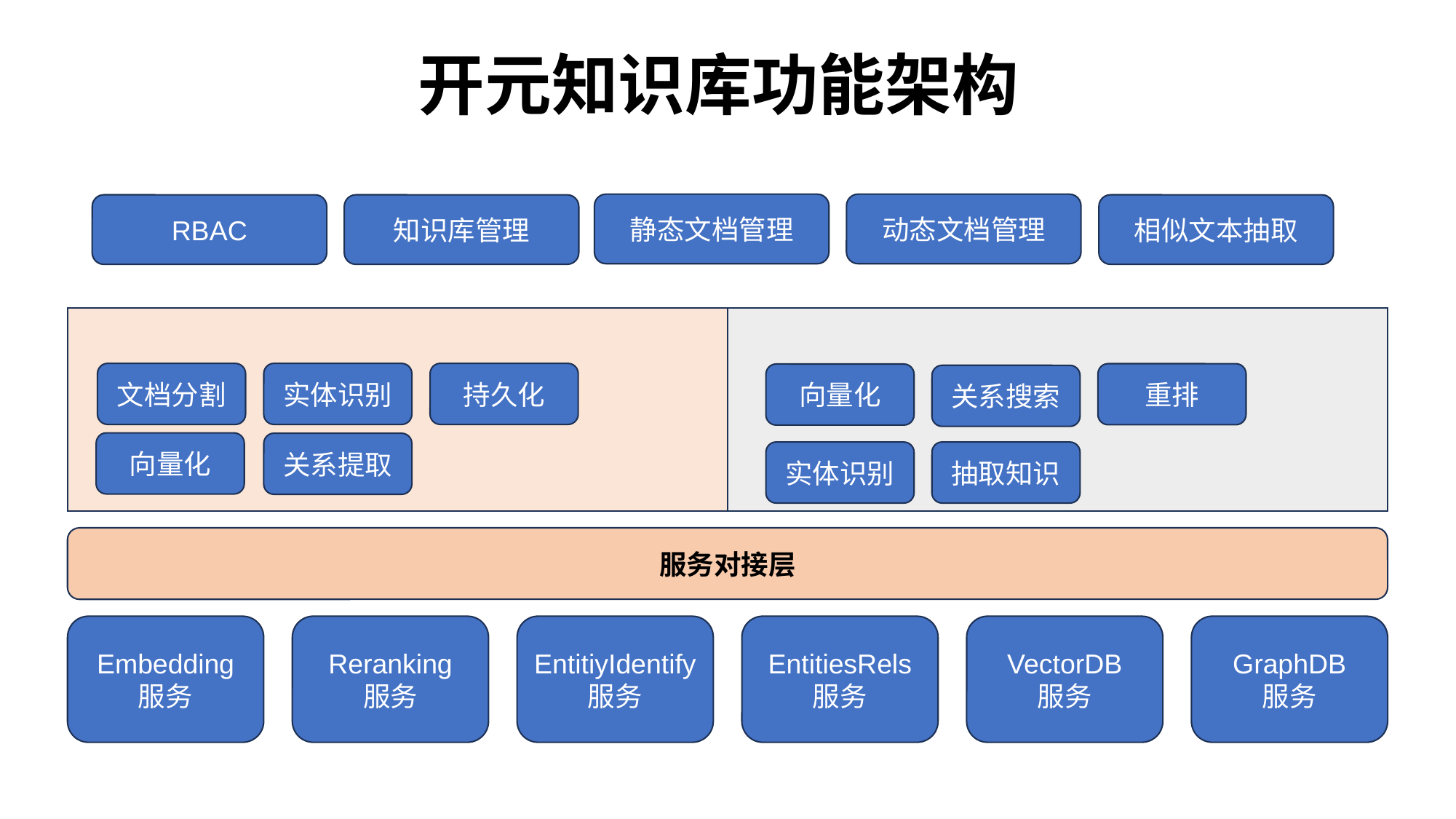

开元知识库功能架构
静态文档管理
动态文档管理
相似文本抽取
知识库管理
RBAC

持久化
文档分割
实体识别
重排
向量化
关系搜索
向量化
关系提取
实体识别
抽取知识
服务对接层
Embedding
服务
Reranking
服务
EntitiyIdentify
服务
EntitiesRels
服务
VectorDB
服务
GraphDB
服务